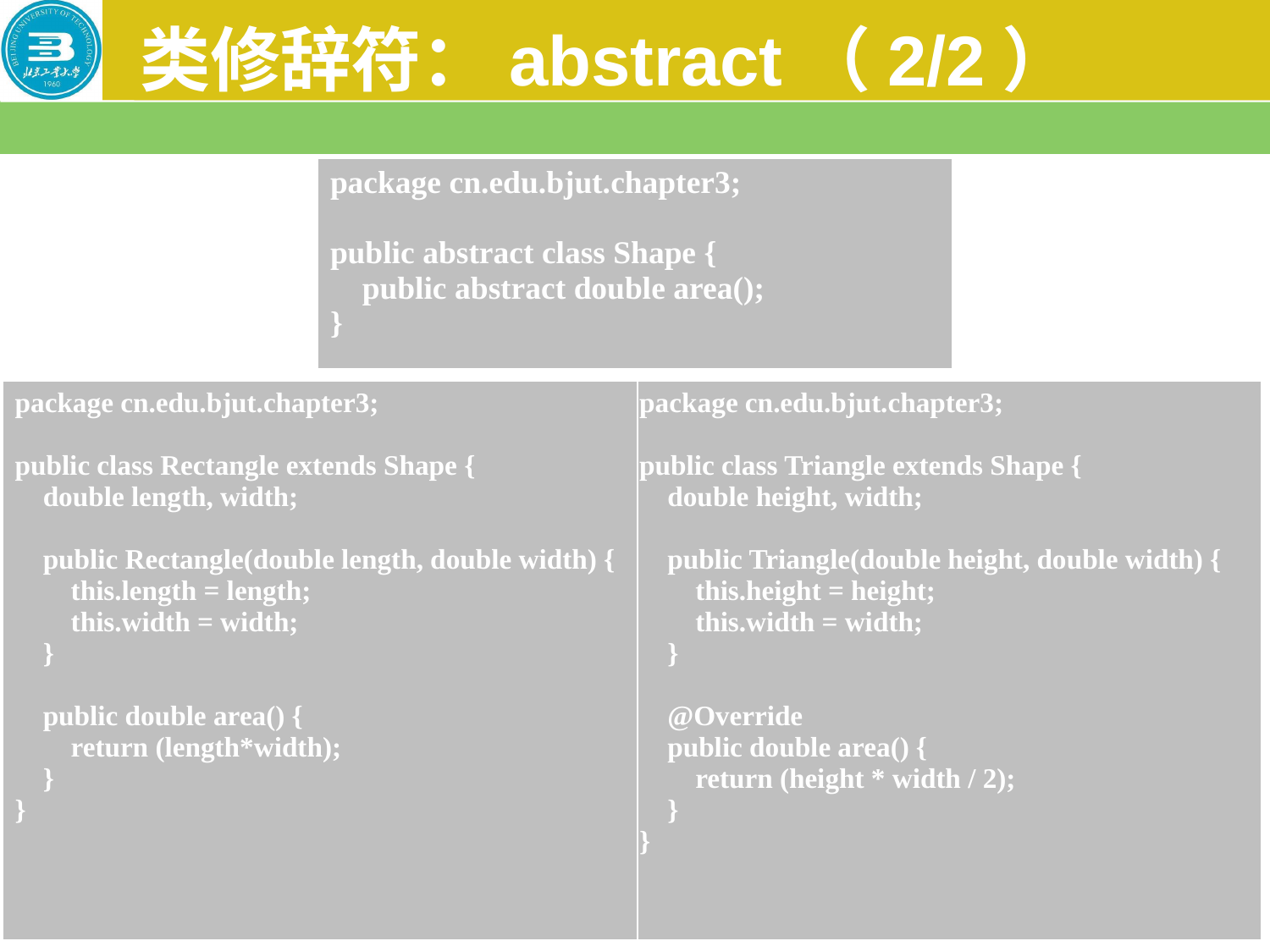

# 类修辞符：abstract（2/2）
| package cn.edu.bjut.chapter3; public abstract class Shape { public abstract double area(); } |
| --- |
| package cn.edu.bjut.chapter3; public class Rectangle extends Shape { double length, width; public Rectangle(double length, double width) { this.length = length; this.width = width; } public double area() { return (length\*width); } } |
| --- |
| package cn.edu.bjut.chapter3; public class Triangle extends Shape { double height, width; public Triangle(double height, double width) { this.height = height; this.width = width; } @Override public double area() { return (height \* width / 2); } } |
| --- |